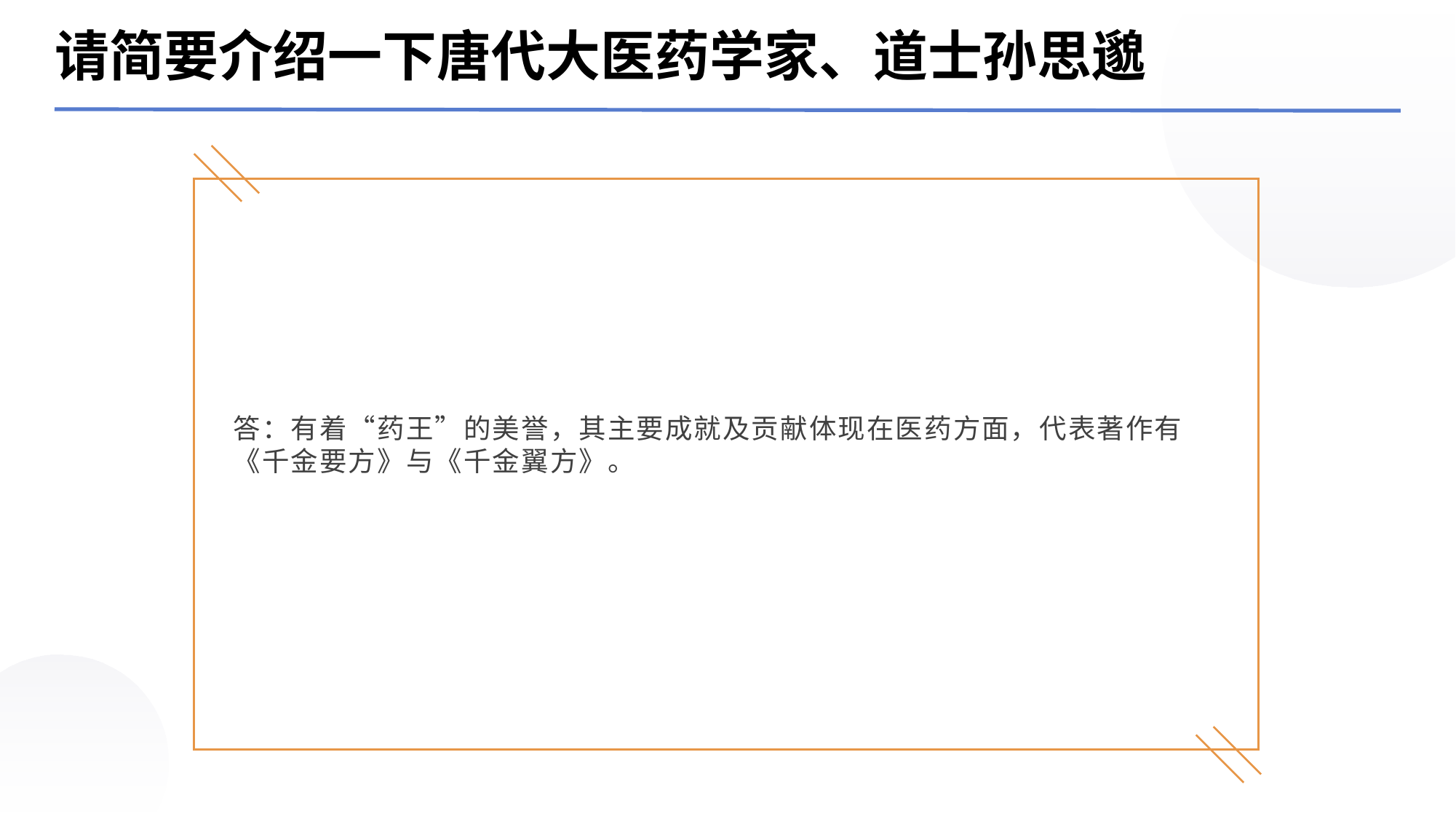

请简要介绍一下唐代大医药学家、道士孙思邈

答：有着“药王”的美誉，其主要成就及贡献体现在医药方面，代表著作有《千金要方》与《千金翼方》。